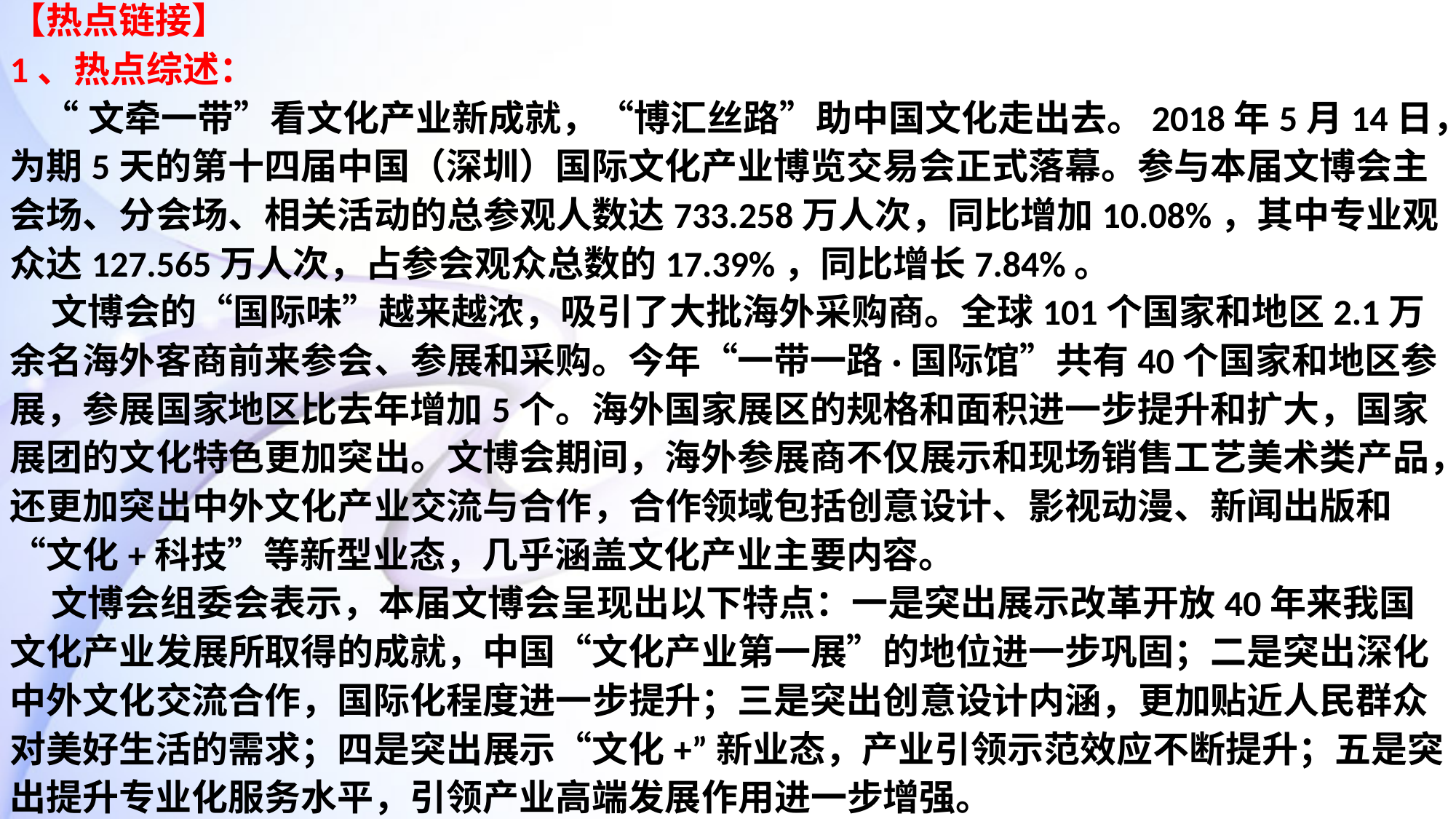

【热点链接】
1、热点综述：
    “文牵一带”看文化产业新成就，“博汇丝路”助中国文化走出去。2018年5月14日，为期5天的第十四届中国（深圳）国际文化产业博览交易会正式落幕。参与本届文博会主会场、分会场、相关活动的总参观人数达733.258万人次，同比增加10.08%，其中专业观众达127.565万人次，占参会观众总数的17.39%，同比增长7.84%。
    文博会的“国际味”越来越浓，吸引了大批海外采购商。全球101个国家和地区2.1万余名海外客商前来参会、参展和采购。今年“一带一路·国际馆”共有40个国家和地区参展，参展国家地区比去年增加5个。海外国家展区的规格和面积进一步提升和扩大，国家展团的文化特色更加突出。文博会期间，海外参展商不仅展示和现场销售工艺美术类产品，还更加突出中外文化产业交流与合作，合作领域包括创意设计、影视动漫、新闻出版和“文化+科技”等新型业态，几乎涵盖文化产业主要内容。
    文博会组委会表示，本届文博会呈现出以下特点：一是突出展示改革开放40年来我国文化产业发展所取得的成就，中国“文化产业第一展”的地位进一步巩固；二是突出深化中外文化交流合作，国际化程度进一步提升；三是突出创意设计内涵，更加贴近人民群众对美好生活的需求；四是突出展示“文化+”新业态，产业引领示范效应不断提升；五是突出提升专业化服务水平，引领产业高端发展作用进一步增强。